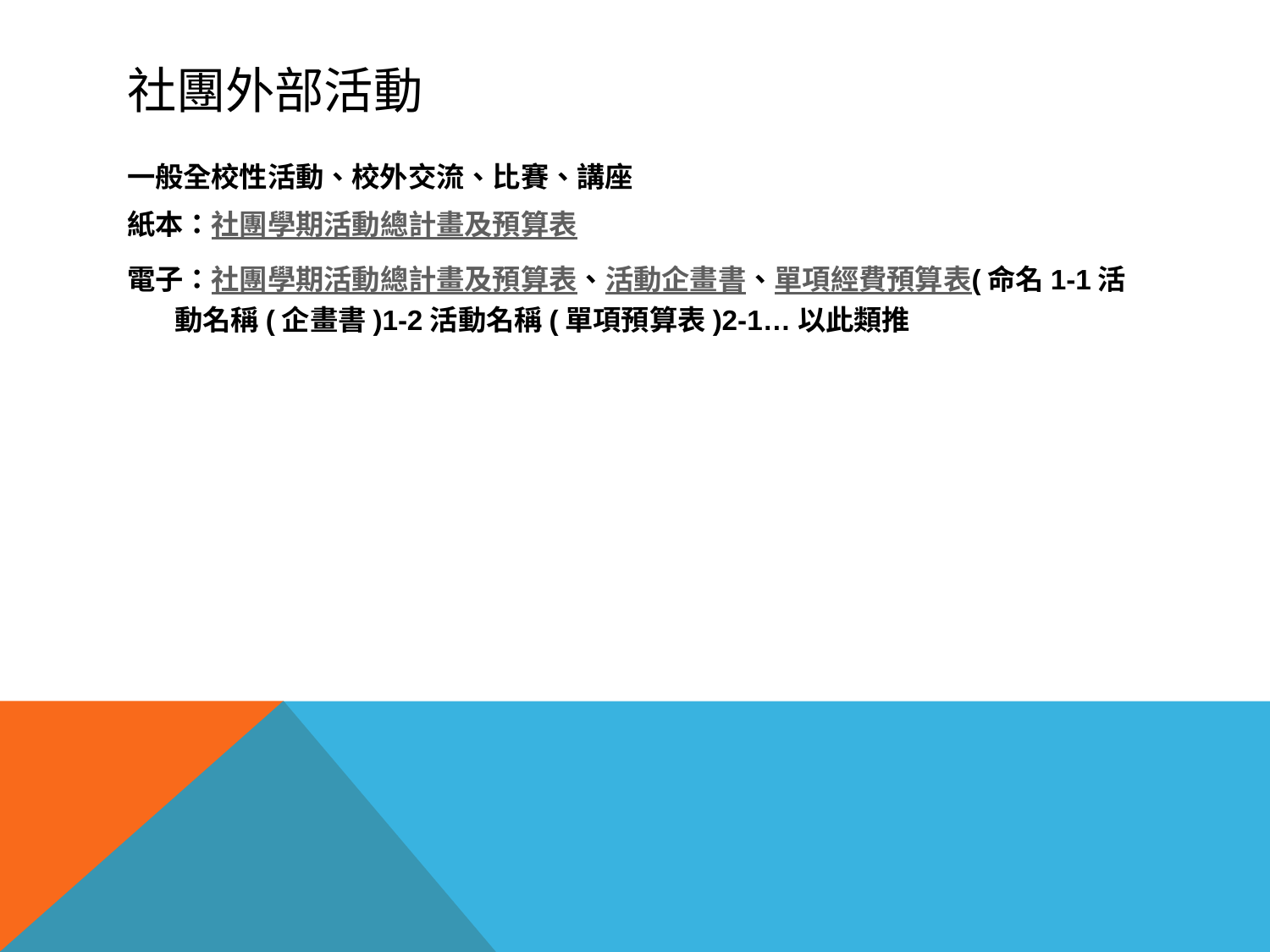

# 社團外部活動
一般全校性活動、校外交流、比賽、講座
紙本：社團學期活動總計畫及預算表
電子：社團學期活動總計畫及預算表、活動企畫書、單項經費預算表(命名1-1活動名稱(企畫書)1-2活動名稱(單項預算表)2-1…以此類推